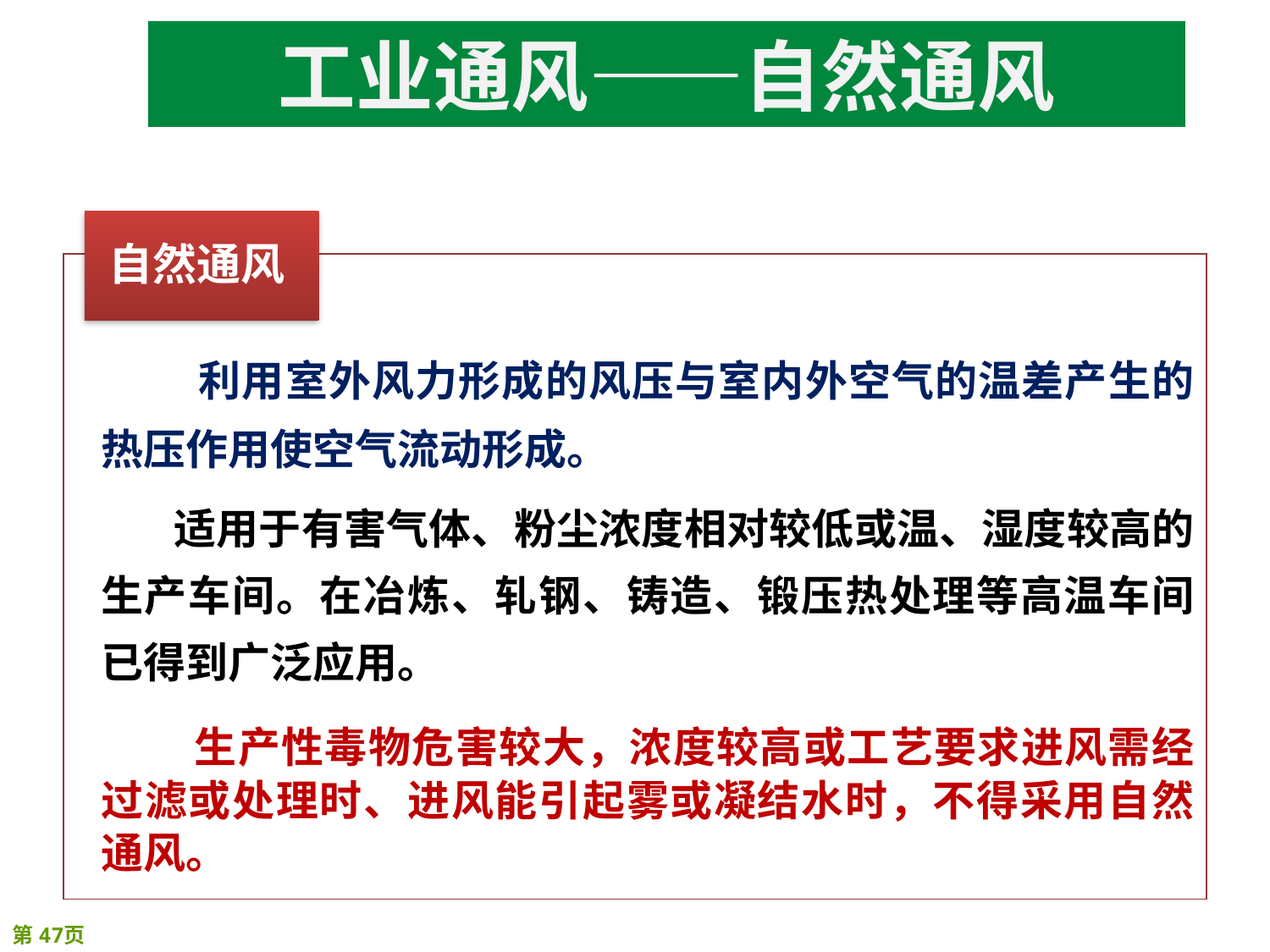

# 工业通风——自然通风
 自然通风

         利用室外风力形成的风压与室内外空气的温差产生的热压作用使空气流动形成。
         适用于有害气体、粉尘浓度相对较低或温、湿度较高的生产车间。在冶炼、轧钢、铸造、锻压热处理等高温车间已得到广泛应用。
          生产性毒物危害较大，浓度较高或工艺要求进风需经过滤或处理时、进风能引起雾或凝结水时，不得采用自然通风。